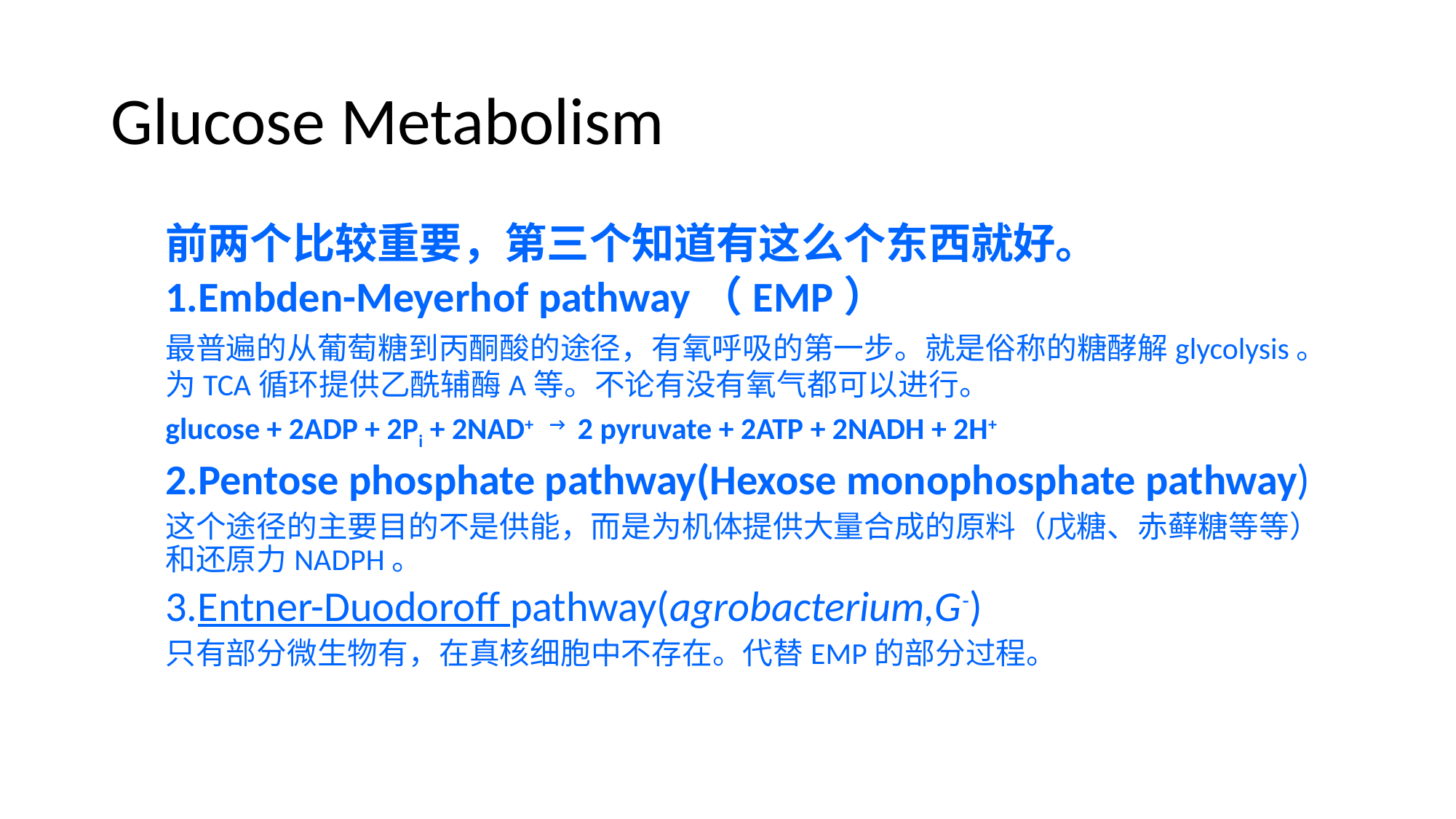

# Glucose Metabolism
前两个比较重要，第三个知道有这么个东西就好。
1.Embden-Meyerhof pathway（EMP）
最普遍的从葡萄糖到丙酮酸的途径，有氧呼吸的第一步。就是俗称的糖酵解glycolysis。为TCA循环提供乙酰辅酶A等。不论有没有氧气都可以进行。
glucose + 2ADP + 2Pi + 2NAD+    →   2 pyruvate + 2ATP + 2NADH + 2H+
2.Pentose phosphate pathway(Hexose monophosphate pathway)
这个途径的主要目的不是供能，而是为机体提供大量合成的原料（戊糖、赤藓糖等等）和还原力NADPH。
3.Entner-Duodoroff pathway(agrobacterium,G-)
只有部分微生物有，在真核细胞中不存在。代替EMP的部分过程。